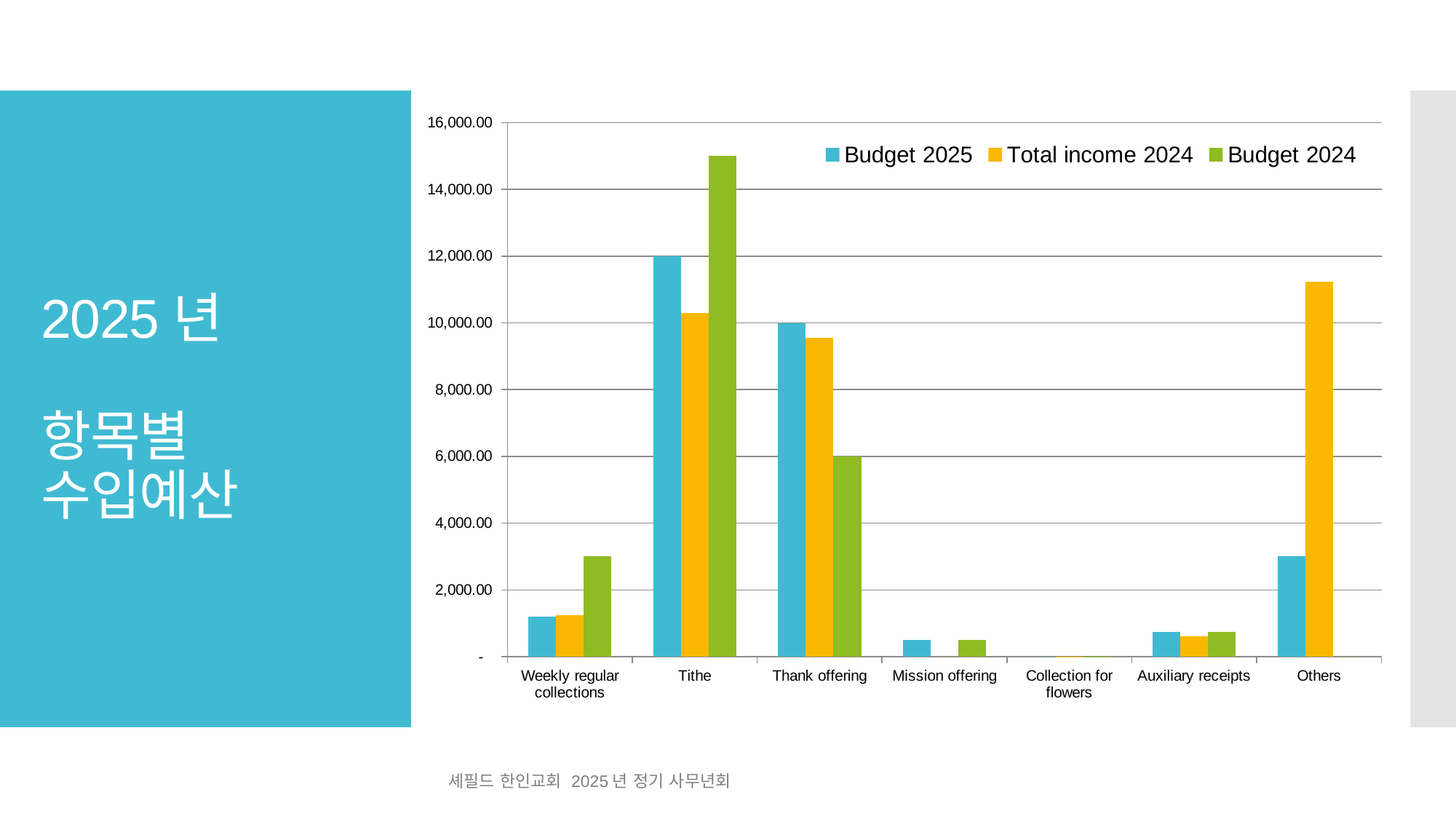

### Chart

| Category | Budget 2025 | Total income 2024 | Budget 2024 |
|---|---|---|---|
| Weekly regular collections | 1200.0 | 1251.25 | 3000.0 |
| Tithe | 12000.0 | 10290.0 | 15000.0 |
| Thank offering | 10000.0 | 9544.76 | 6000.0 |
| Mission offering | 500.0 | 0.0 | 500.0 |
| Collection for flowers | 0.0 | 1.0 | 2.0 |
| Auxiliary receipts | 750.0 | 610.0 | 750.0 |
| Others | 3000.0 | 11223.25 | 0.0 |
# 2025년
항목별 수입예산
셰필드 한인교회 2025년 정기 사무년회